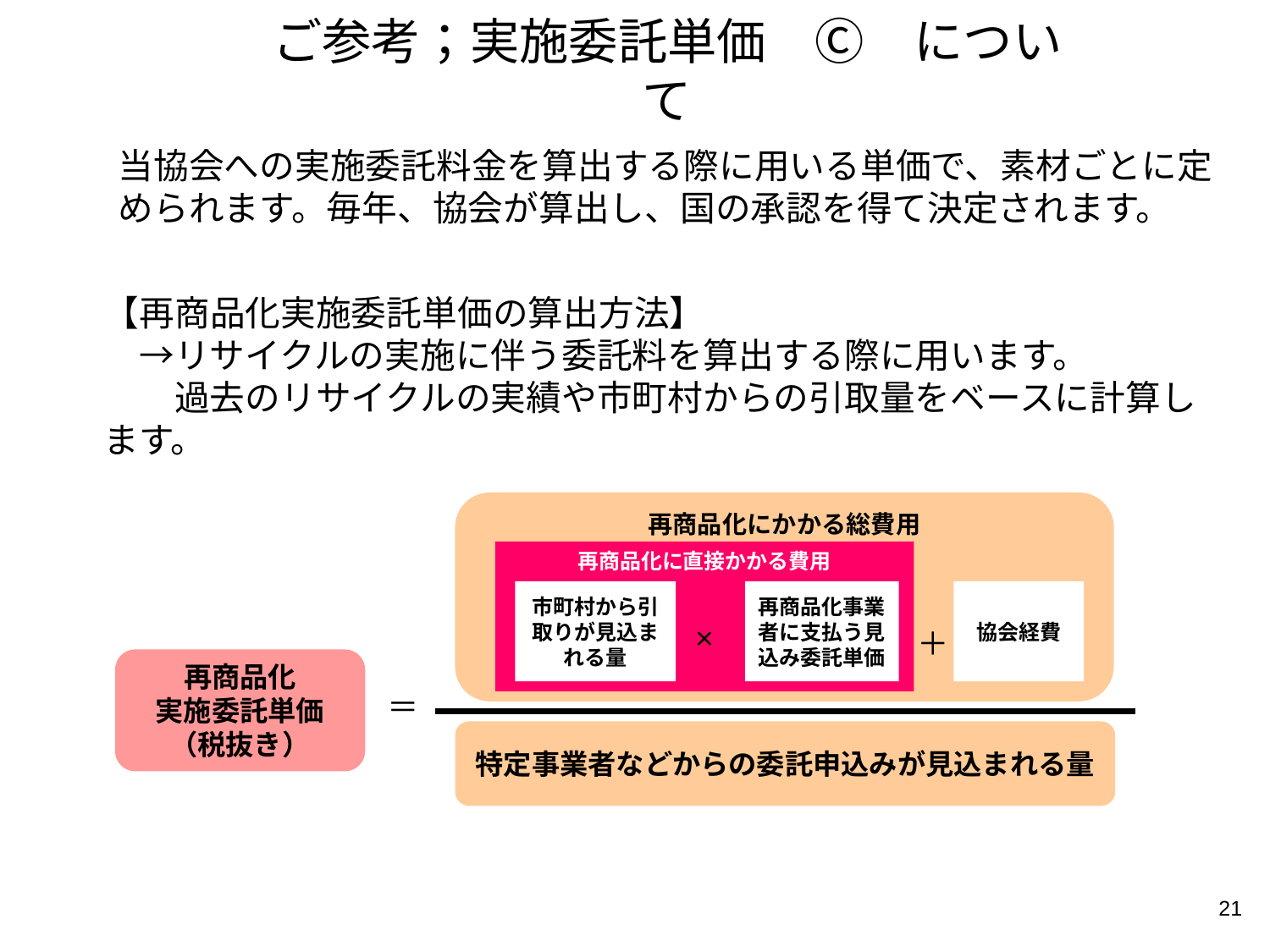

# ご参考；実施委託単価　Ⓒ　について
当協会への実施委託料金を算出する際に用いる単価で、素材ごとに定められます。毎年、協会が算出し、国の承認を得て決定されます。
【再商品化実施委託単価の算出方法】
　→リサイクルの実施に伴う委託料を算出する際に用います。
　　過去のリサイクルの実績や市町村からの引取量をベースに計算します。
再商品化にかかる総費用
再商品化に直接かかる費用
市町村から引取りが見込まれる量
再商品化事業者に支払う見込み委託単価
協会経費
×
＋
再商品化
実施委託単価
（税抜き）
＝
特定事業者などからの委託申込みが見込まれる量
21